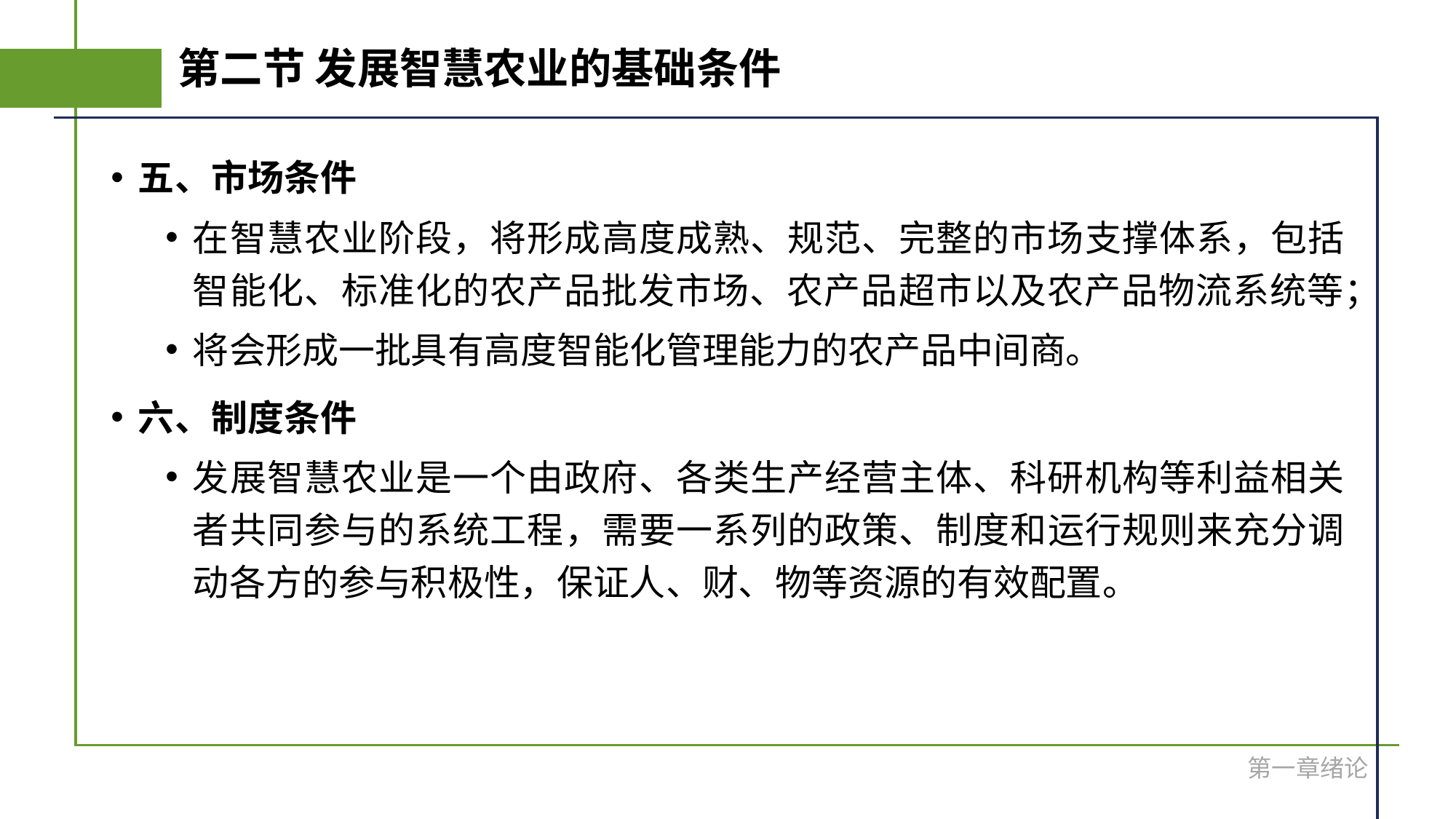

# 第二节 发展智慧农业的基础条件
五、市场条件
在智慧农业阶段，将形成高度成熟、规范、完整的市场支撑体系，包括智能化、标准化的农产品批发市场、农产品超市以及农产品物流系统等；
将会形成一批具有高度智能化管理能力的农产品中间商。
六、制度条件
发展智慧农业是一个由政府、各类生产经营主体、科研机构等利益相关者共同参与的系统工程，需要一系列的政策、制度和运行规则来充分调动各方的参与积极性，保证人、财、物等资源的有效配置。

第一章绪论